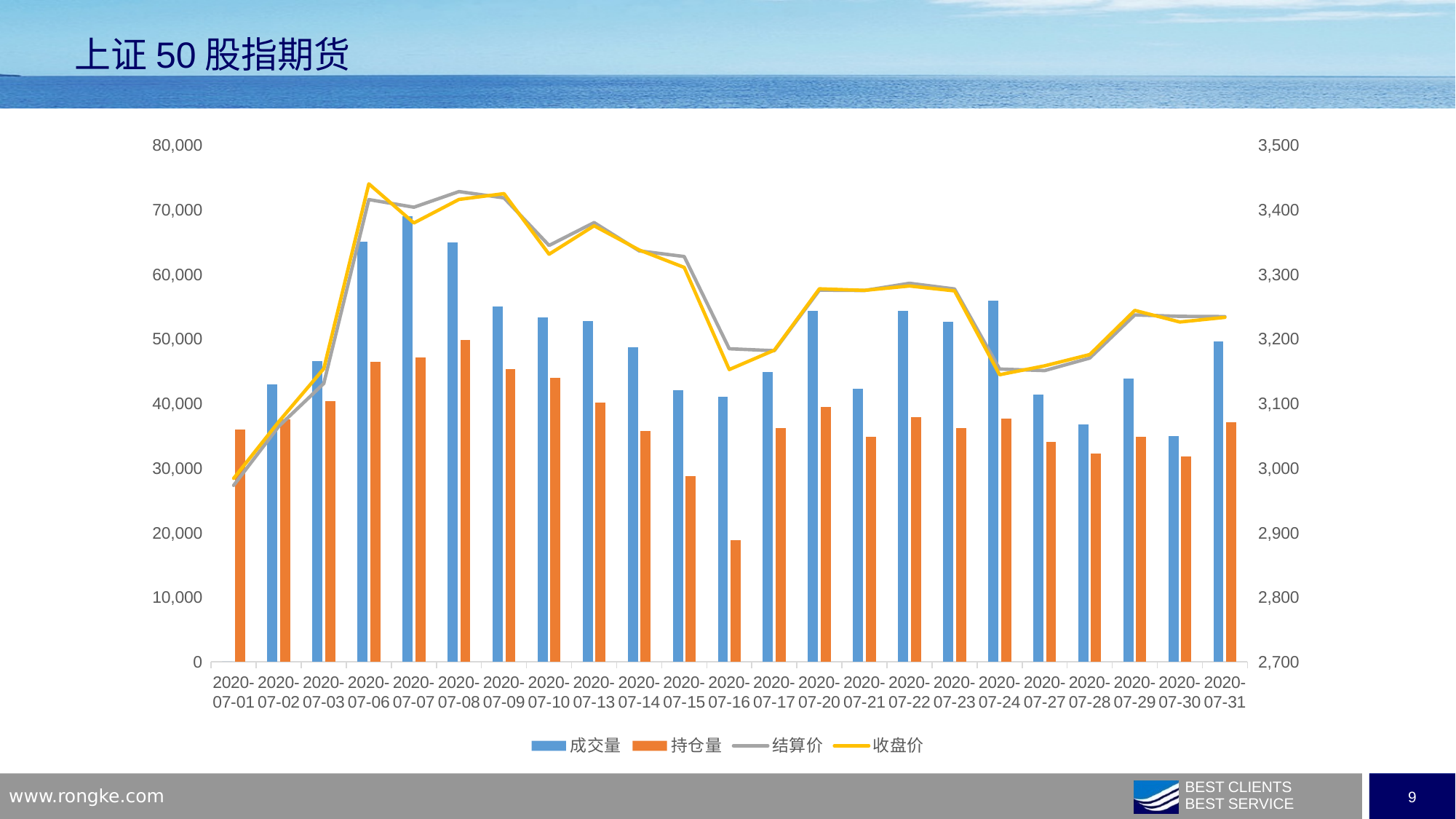

# 上证50股指期货

### Chart

| Category | 成交量 | 持仓量 | 结算价 | 收盘价 |
|---|---|---|---|---|
| 44013 | 0.0 | 35897.0 | 2973.0 | 2983.8 |
| 44014 | 42903.0 | 37557.0 | 3064.4 | 3071.6 |
| 44015 | 46603.0 | 40329.0 | 3130.8 | 3153.8 |
| 44018 | 65089.0 | 46493.0 | 3415.6 | 3440.0 |
| 44019 | 68969.0 | 47089.0 | 3403.8 | 3379.4 |
| 44020 | 64887.0 | 49843.0 | 3428.0 | 3415.8 |
| 44021 | 55059.0 | 45335.0 | 3418.2 | 3424.8 |
| 44022 | 53296.0 | 43970.0 | 3344.6 | 3331.0 |
| 44025 | 52790.0 | 40096.0 | 3380.0 | 3375.0 |
| 44026 | 48699.0 | 35708.0 | 3336.2 | 3337.6 |
| 44027 | 41998.0 | 28681.0 | 3327.4 | 3310.6 |
| 44028 | 41067.0 | 18863.0 | 3184.6 | 3152.4 |
| 44029 | 44909.0 | 36125.0 | 3181.6 | 3182.4 |
| 44032 | 54361.0 | 39406.0 | 3275.4 | 3277.4 |
| 44033 | 42262.0 | 34822.0 | 3274.8 | 3275.0 |
| 44034 | 54380.0 | 37902.0 | 3286.0 | 3281.8 |
| 44035 | 52644.0 | 36152.0 | 3277.2 | 3274.2 |
| 44036 | 55937.0 | 37690.0 | 3153.2 | 3144.4 |
| 44039 | 41416.0 | 34002.0 | 3150.8 | 3158.2 |
| 44040 | 36692.0 | 32234.0 | 3170.2 | 3175.6 |
| 44041 | 43845.0 | 34831.0 | 3237.0 | 3244.0 |
| 44042 | 34889.0 | 31731.0 | 3234.8 | 3226.0 |
| 44043 | 49623.0 | 37125.0 | 3234.4 | 3233.2 |